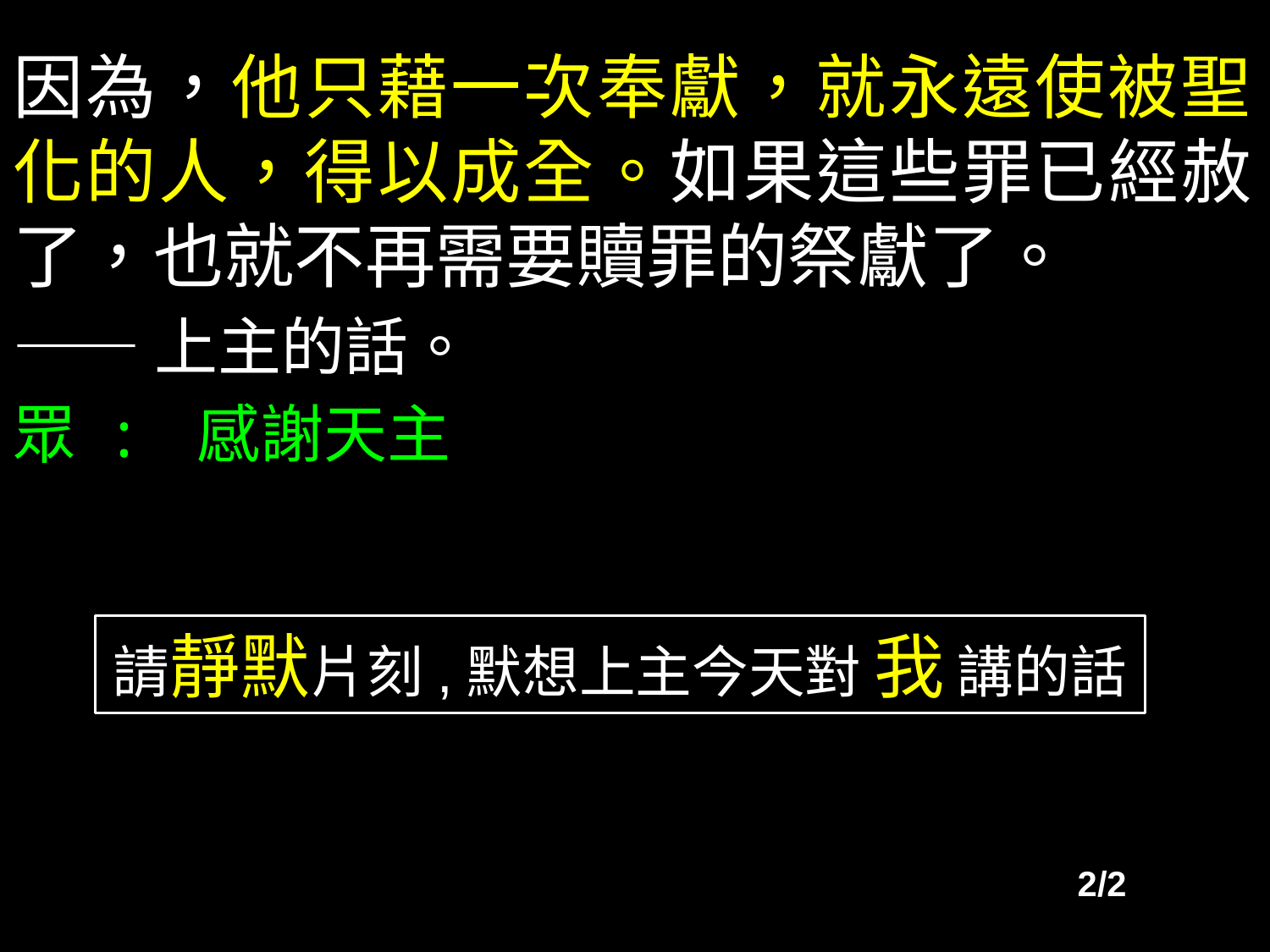

因為，他只藉一次奉獻，就永遠使被聖化的人，得以成全。如果這些罪已經赦了，也就不再需要贖罪的祭獻了。
——上主的話。
眾 : 感謝天主

請靜默片刻,默想上主今天對 我 講的話
2/2